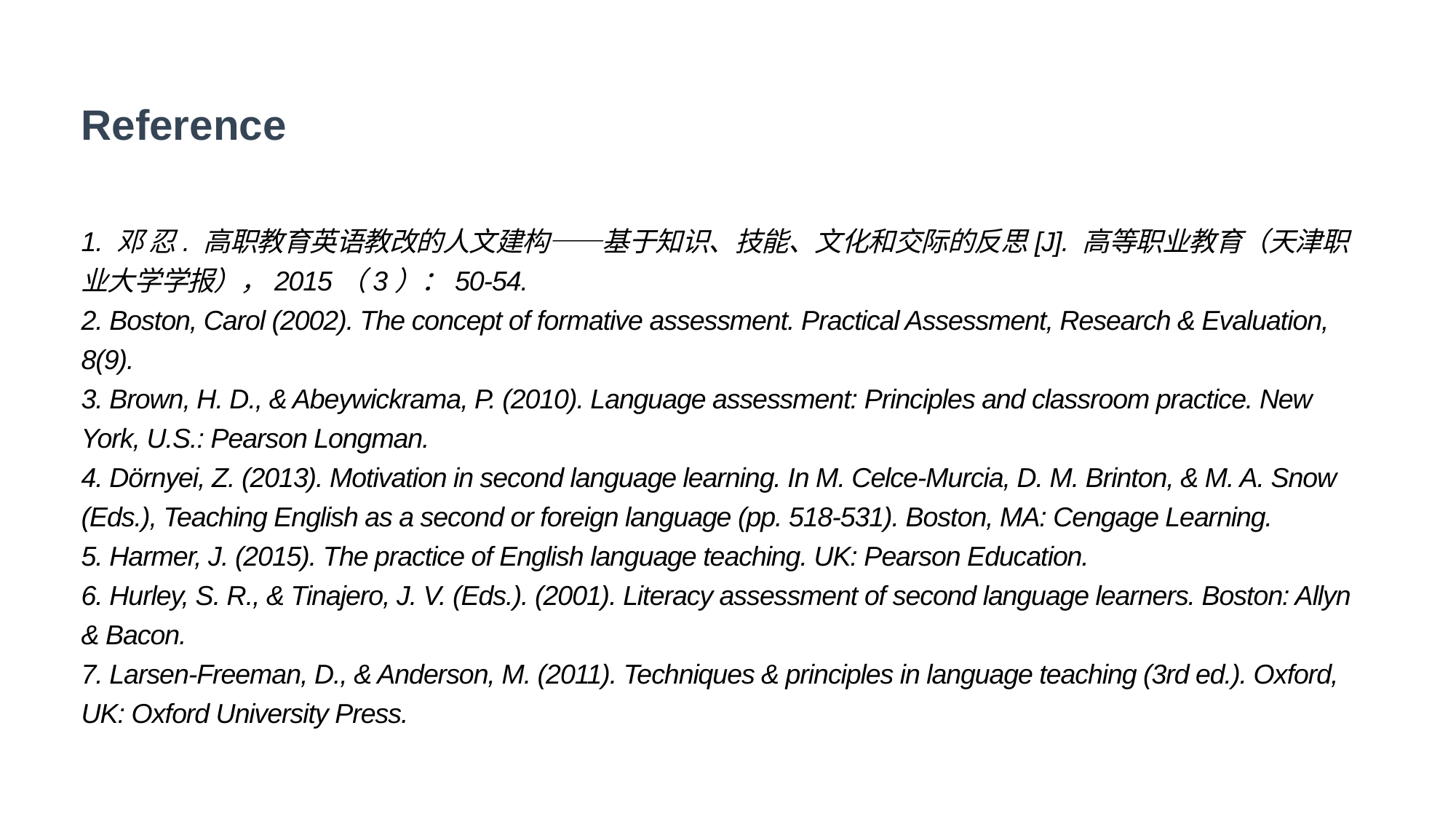

Reference
1. 邓 忍. 高职教育英语教改的人文建构——基于知识、技能、文化和交际的反思[J]. 高等职业教育（天津职业大学学报），2015（3）：50-54.
2. Boston, Carol (2002). The concept of formative assessment. Practical Assessment, Research & Evaluation, 8(9).
3. Brown, H. D., & Abeywickrama, P. (2010). Language assessment: Principles and classroom practice. New York, U.S.: Pearson Longman.
4. Dörnyei, Z. (2013). Motivation in second language learning. In M. Celce-Murcia, D. M. Brinton, & M. A. Snow (Eds.), Teaching English as a second or foreign language (pp. 518-531). Boston, MA: Cengage Learning.
5. Harmer, J. (2015). The practice of English language teaching. UK: Pearson Education.
6. Hurley, S. R., & Tinajero, J. V. (Eds.). (2001). Literacy assessment of second language learners. Boston: Allyn & Bacon.
7. Larsen-Freeman, D., & Anderson, M. (2011). Techniques & principles in language teaching (3rd ed.). Oxford, UK: Oxford University Press.